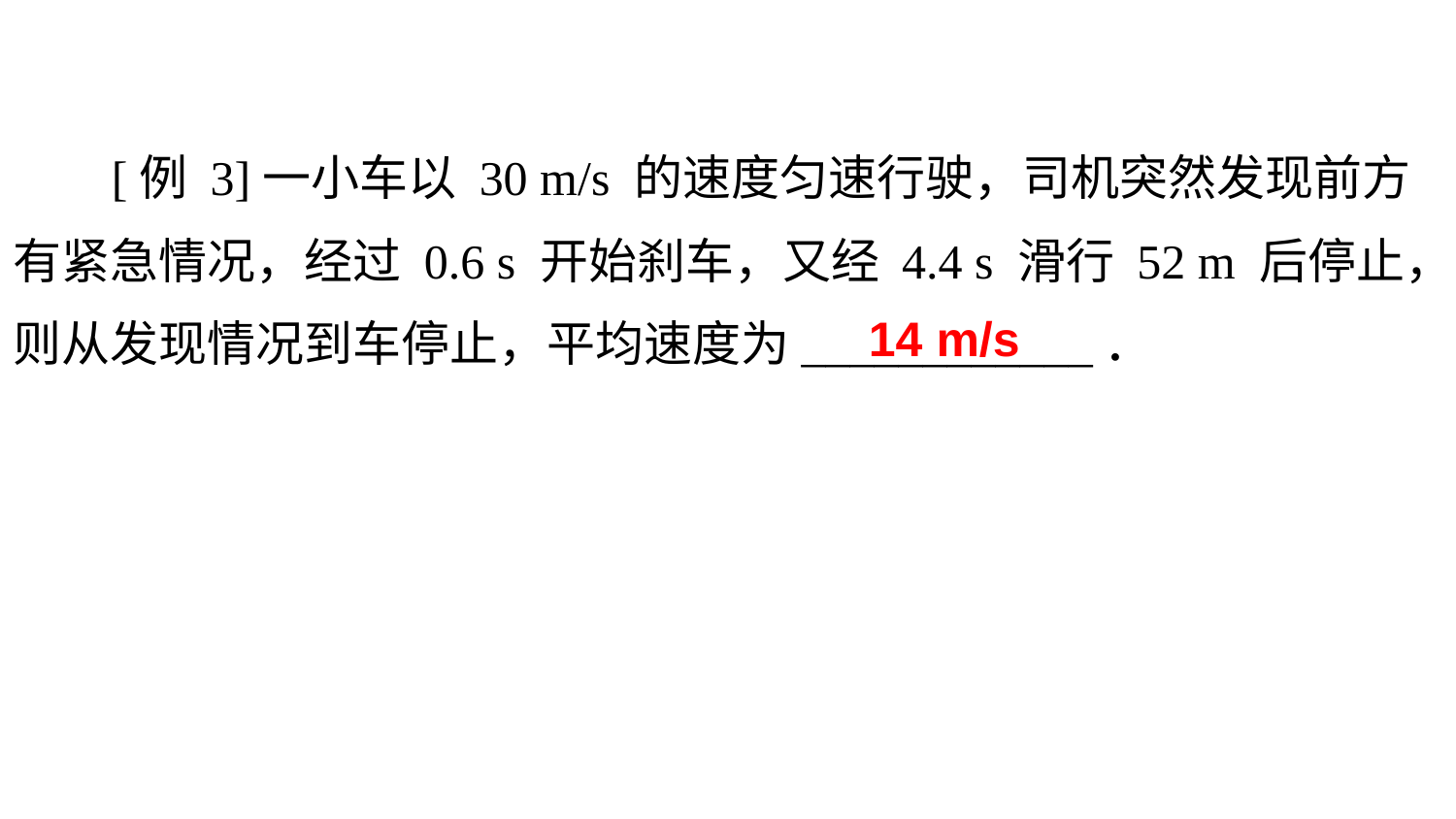

[例 3]一小车以 30 m/s 的速度匀速行驶，司机突然发现前方

有紧急情况，经过 0.6 s 开始刹车，又经 4.4 s 滑行 52 m 后停止，

则从发现情况到车停止，平均速度为____________．
14 m/s